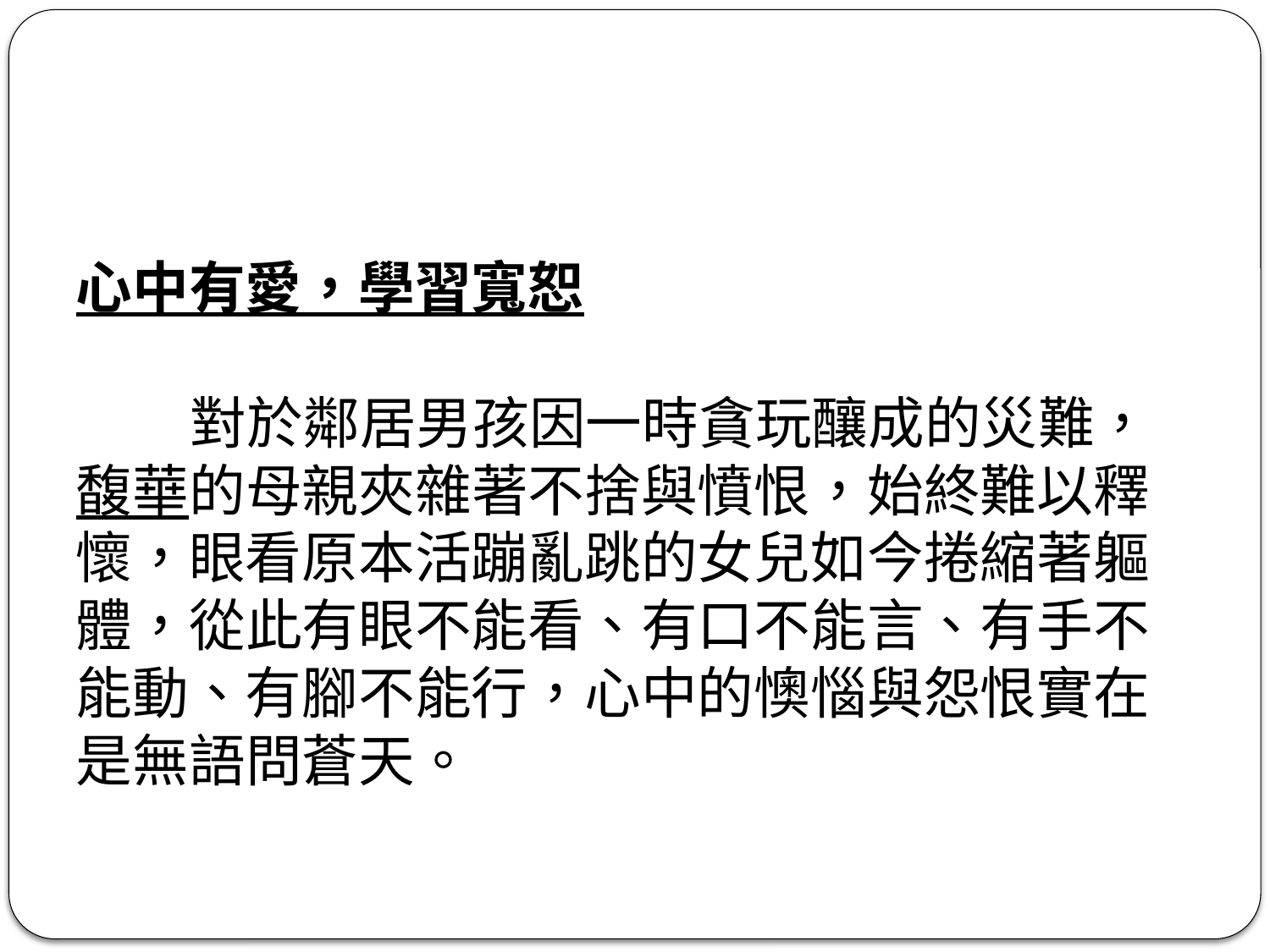

# 心中有愛，學習寬恕          對於鄰居男孩因一時貪玩釀成的災難，馥華的母親夾雜著不捨與憤恨，始終難以釋懷，眼看原本活蹦亂跳的女兒如今捲縮著軀體，從此有眼不能看、有口不能言、有手不能動、有腳不能行，心中的懊惱與怨恨實在是無語問蒼天。